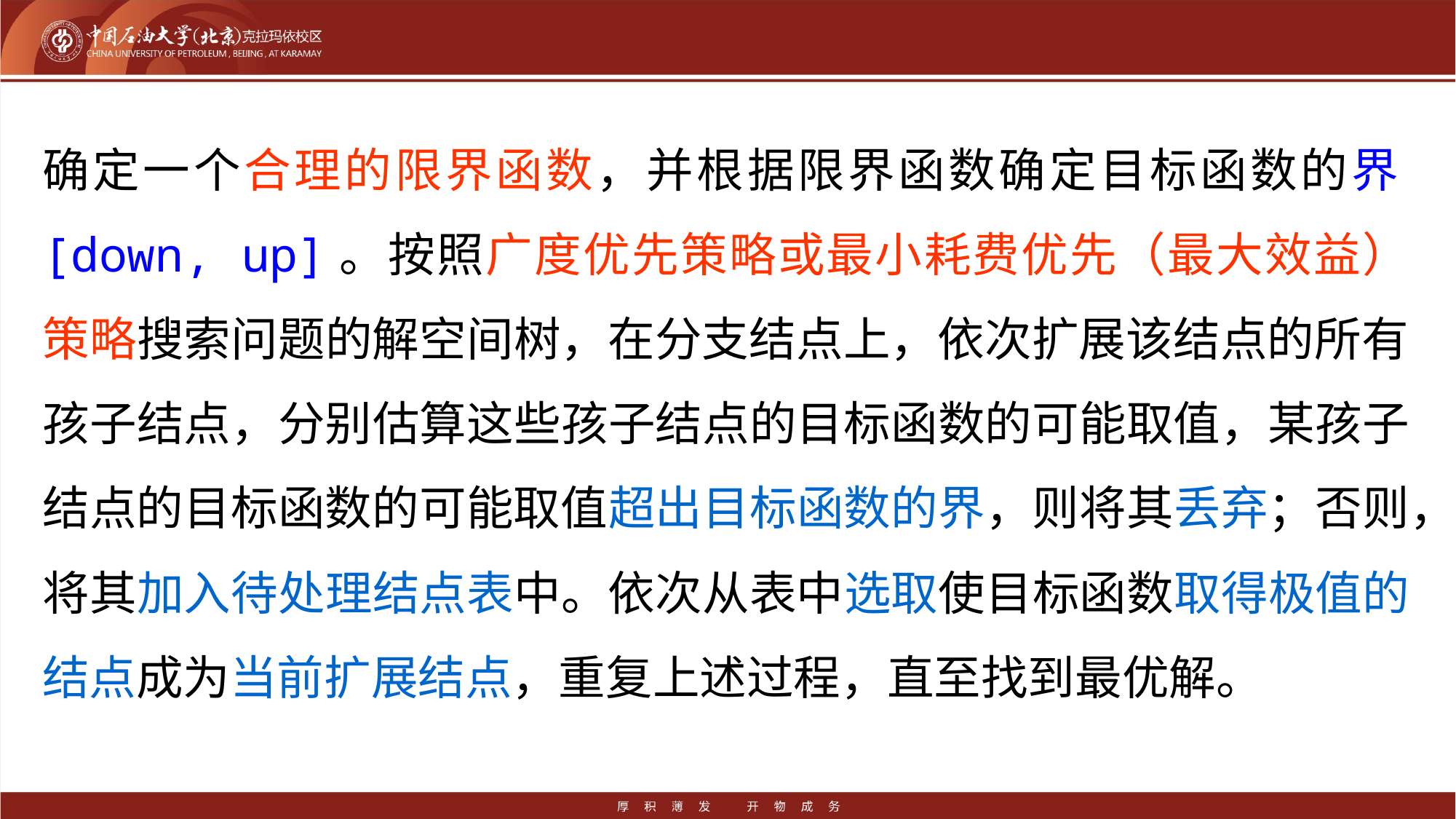

#
确定一个合理的限界函数，并根据限界函数确定目标函数的界[down, up]。按照广度优先策略或最小耗费优先（最大效益）策略搜索问题的解空间树，在分支结点上，依次扩展该结点的所有孩子结点，分别估算这些孩子结点的目标函数的可能取值，某孩子结点的目标函数的可能取值超出目标函数的界，则将其丢弃；否则，将其加入待处理结点表中。依次从表中选取使目标函数取得极值的结点成为当前扩展结点，重复上述过程，直至找到最优解。